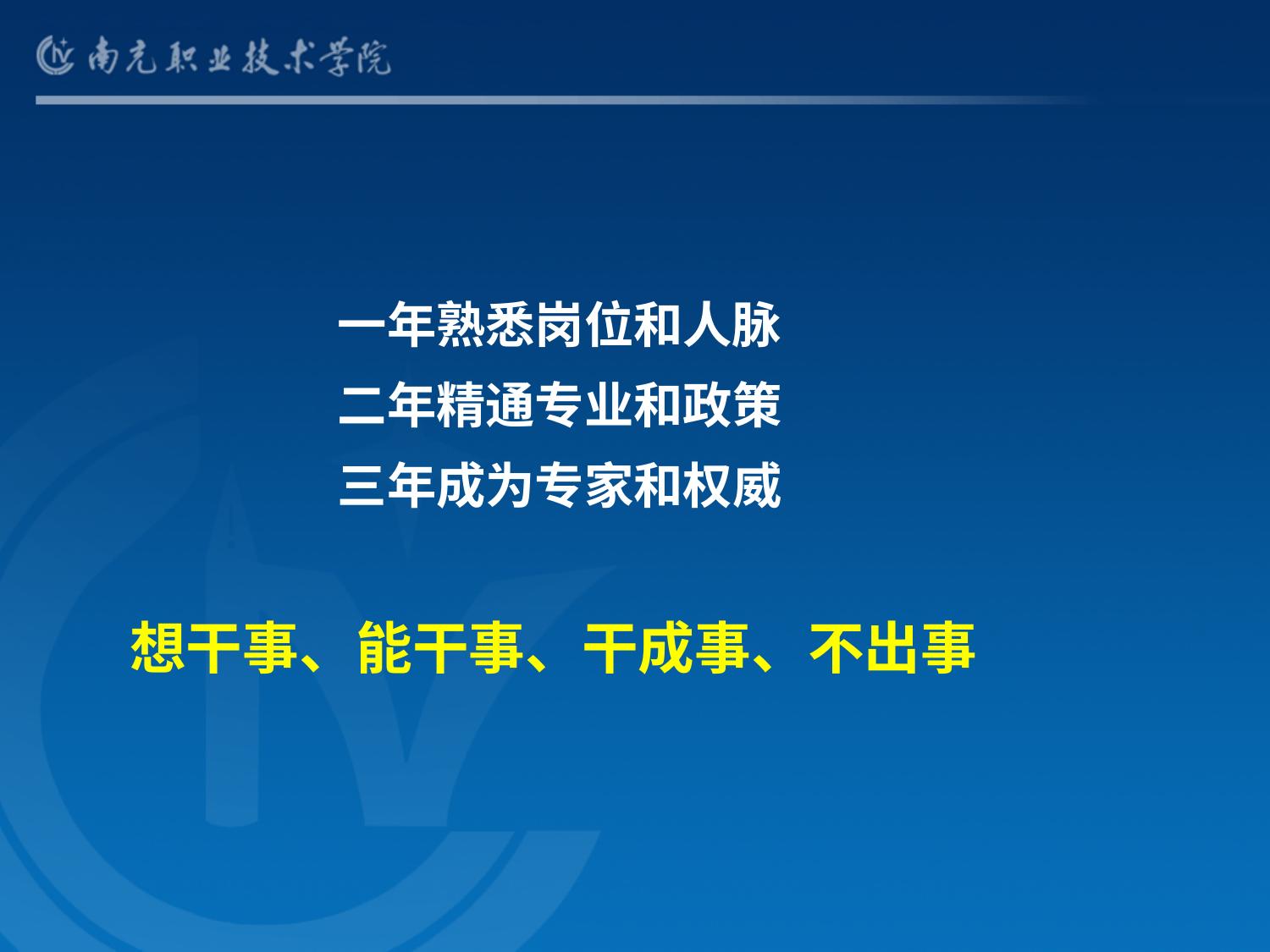

#
一年熟悉岗位和人脉
二年精通专业和政策
三年成为专家和权威
   想干事、能干事、干成事、不出事